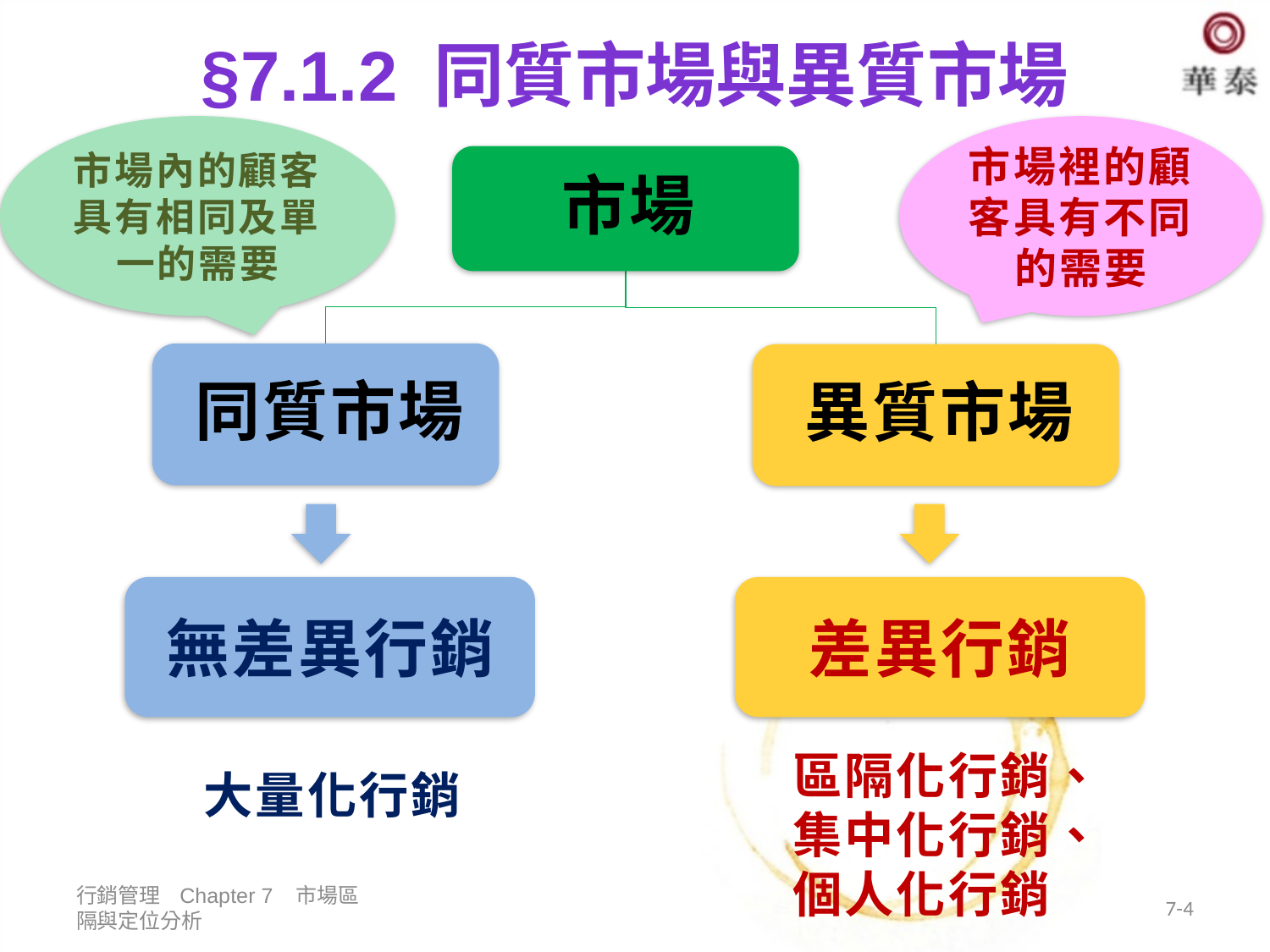

# §7.1.2 同質市場與異質市場
市場內的顧客具有相同及單一的需要
市場裡的顧客具有不同的需要
市場
同質市場
異質市場

無差異行銷
差異行銷
區隔化行銷、集中化行銷、個人化行銷
大量化行銷
行銷管理   Chapter 7   市場區隔與定位分析
7-4